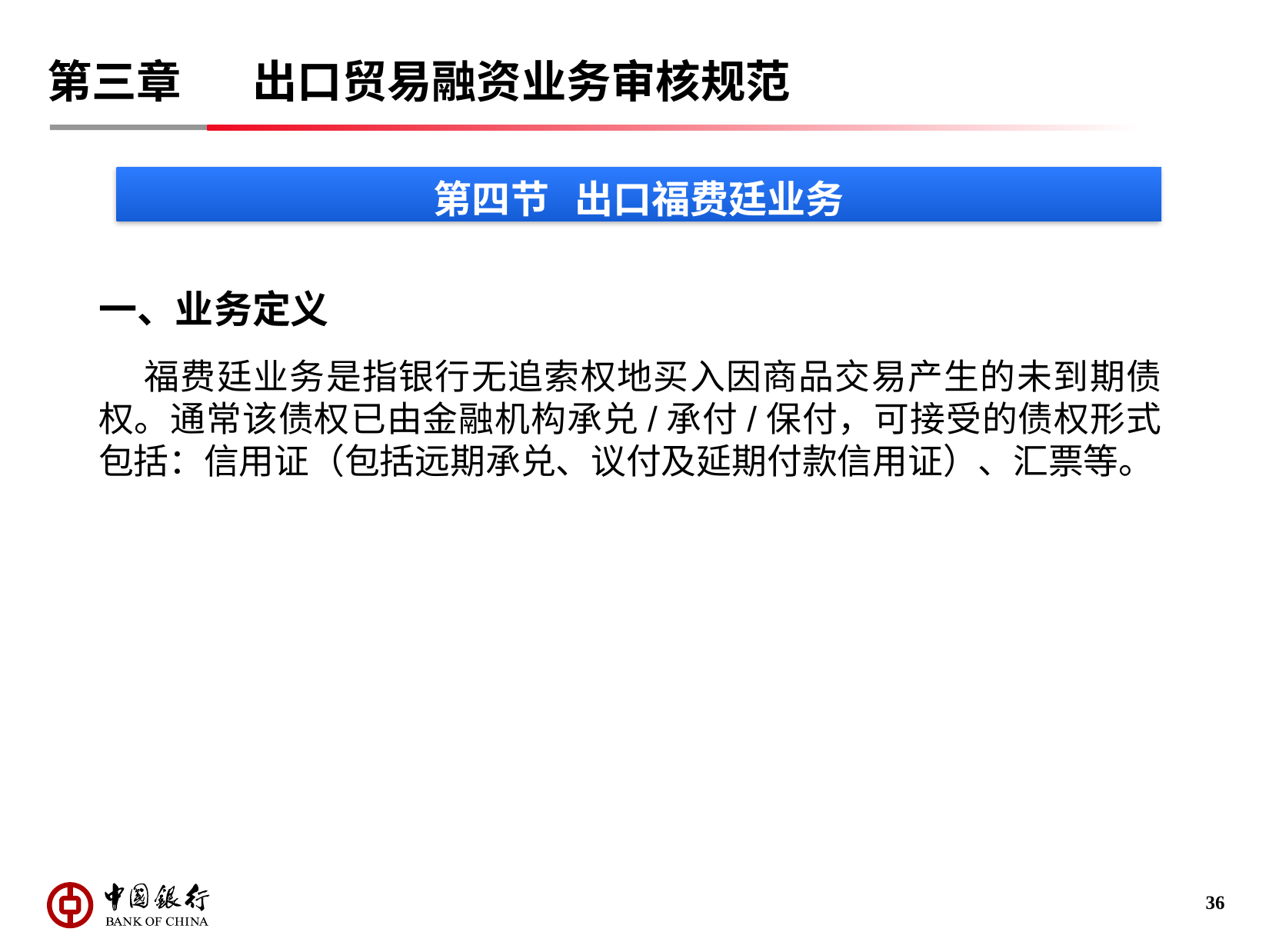

第三章       出口贸易融资业务审核规范
# 第四节   出口福费廷业务
一、业务定义
    福费廷业务是指银行无追索权地买入因商品交易产生的未到期债权。通常该债权已由金融机构承兑/承付/保付，可接受的债权形式包括：信用证（包括远期承兑、议付及延期付款信用证）、汇票等。
36